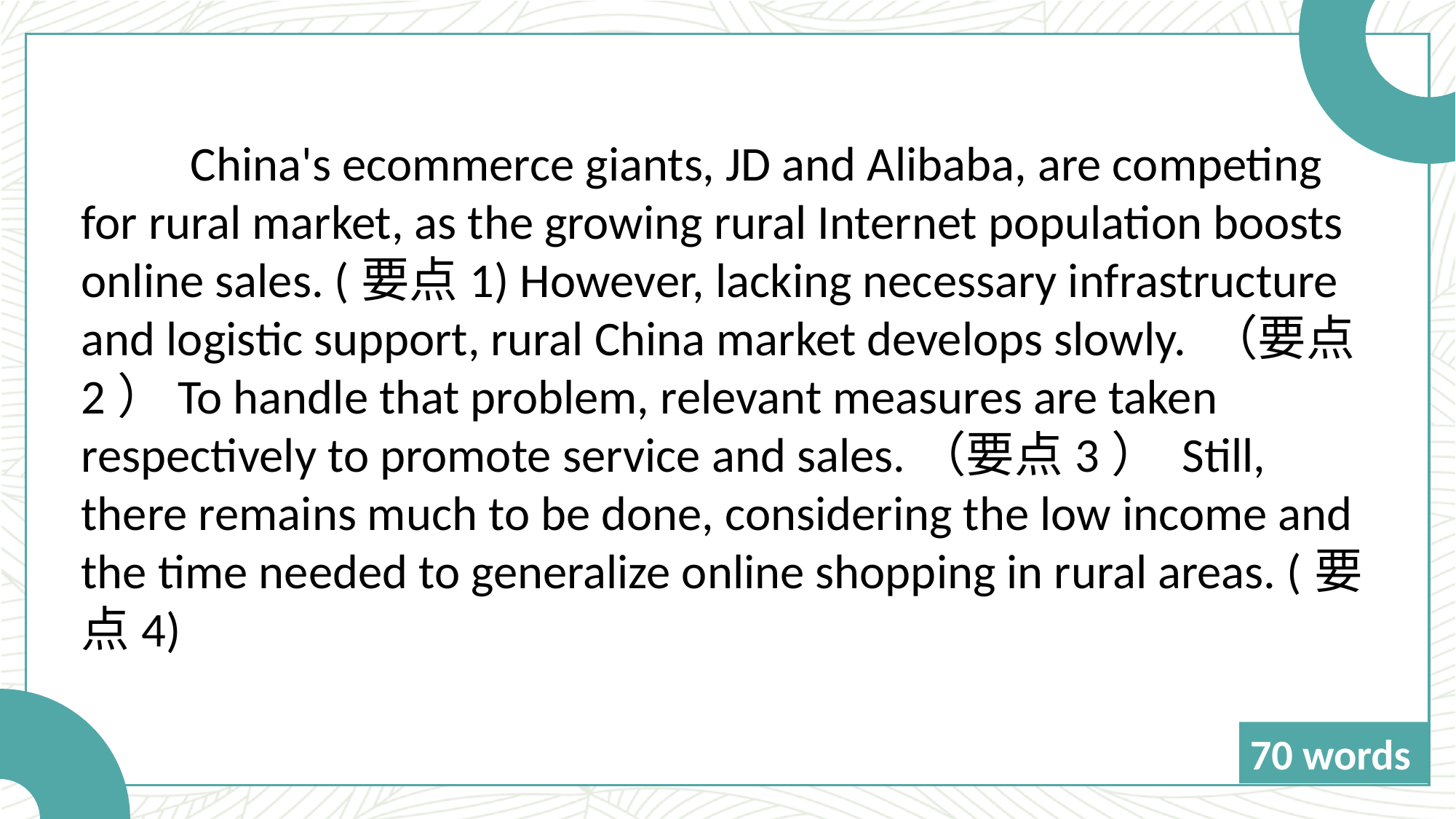

China's ecommerce giants, JD and Alibaba, are competing for rural market, as the growing rural Internet population boosts online sales. (要点1) However, lacking necessary infrastructure and logistic support, rural China market develops slowly. （要点2）To handle that problem, relevant measures are taken respectively to promote service and sales.（要点3） Still, there remains much to be done, considering the low income and the time needed to generalize online shopping in rural areas. (要点4)

70 words